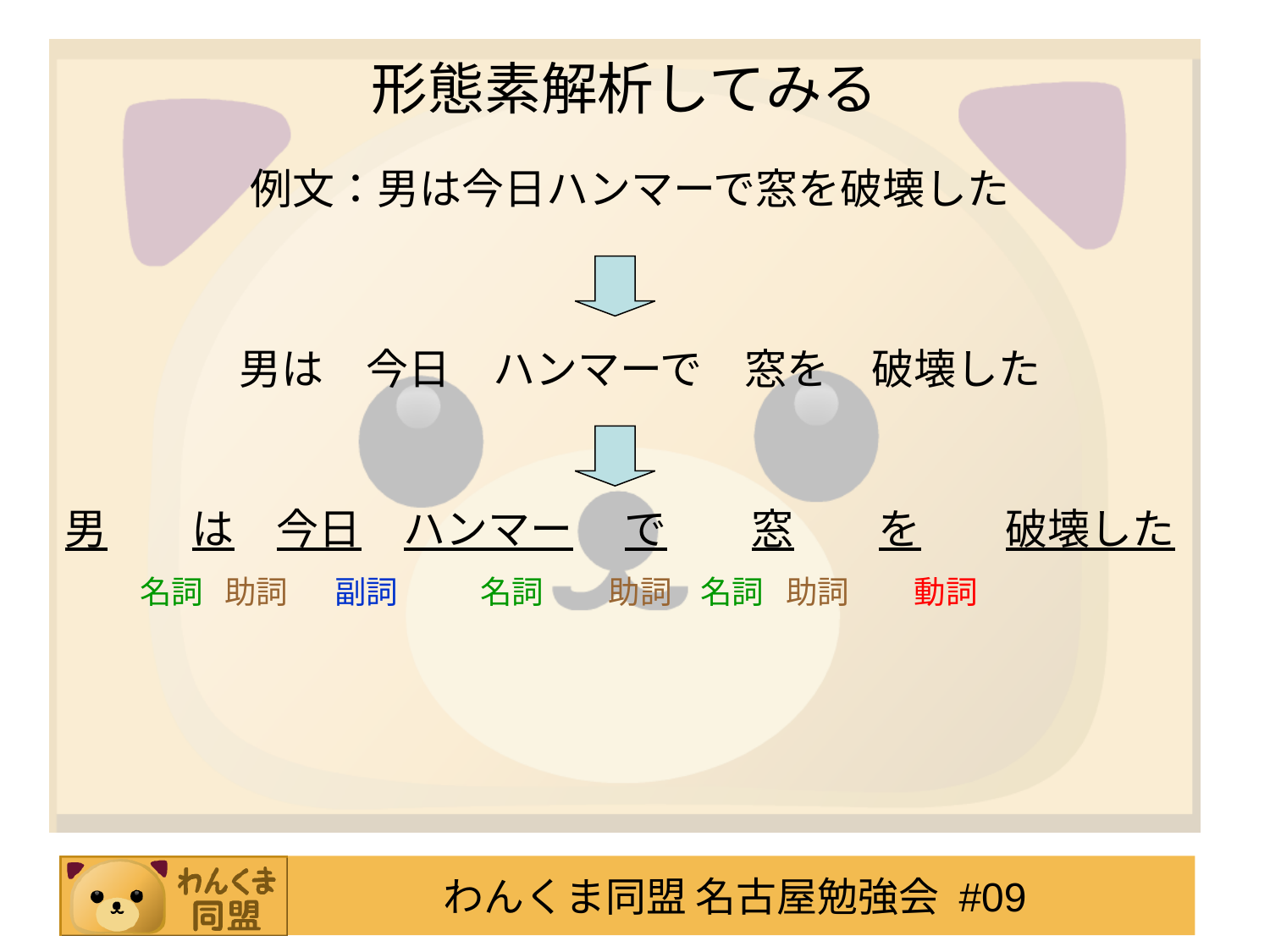

形態素解析してみる
例文：男は今日ハンマーで窓を破壊した

男は　今日　ハンマーで　窓を　破壊した

男　　は　今日　ハンマー　 で　　窓　　を　　破壊した
         名詞   助詞　  副詞　       名詞         助詞    名詞   助詞         動詞